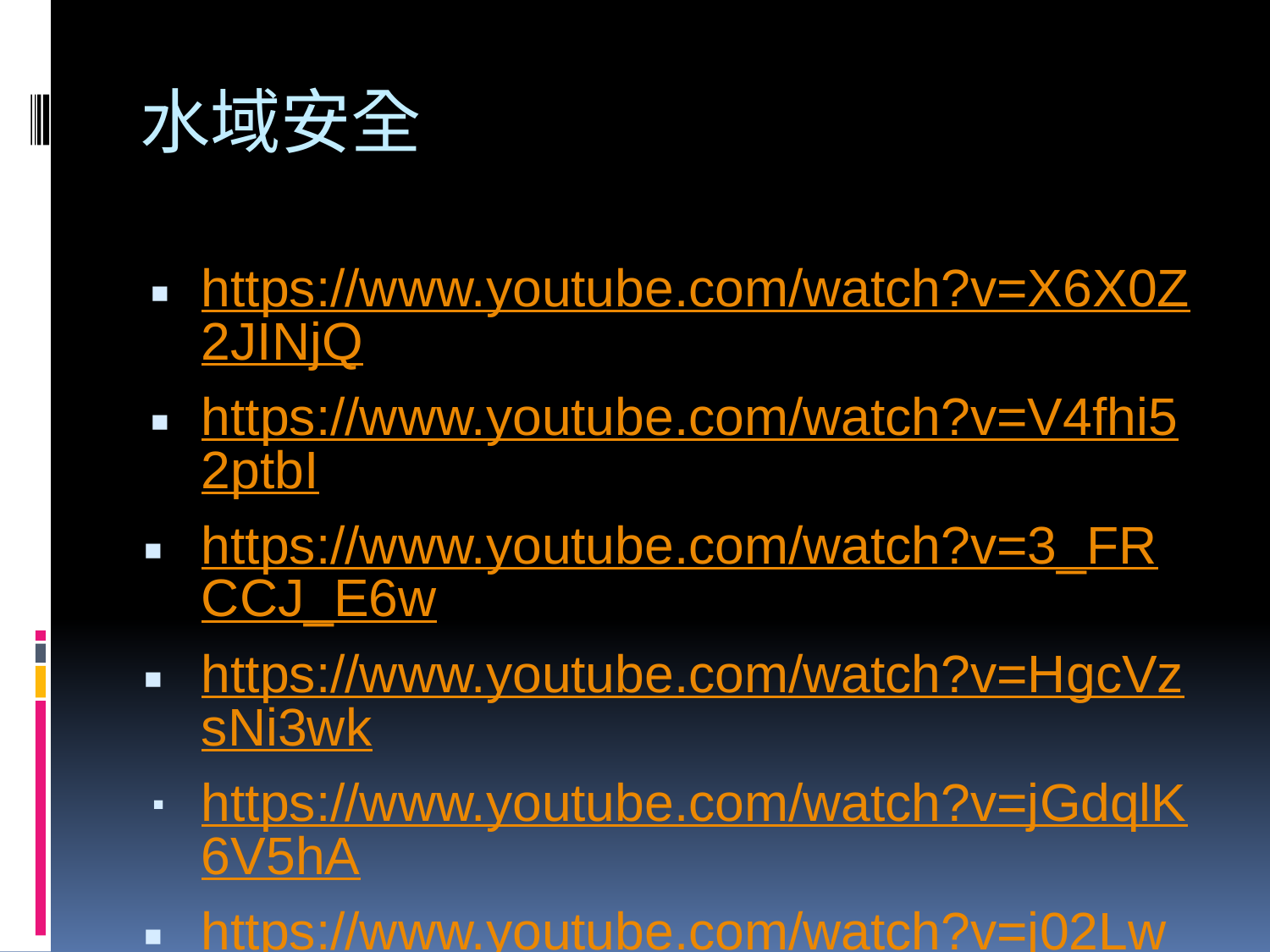

# 水域安全
https://www.youtube.com/watch?v=X6X0Z2JINjQ
https://www.youtube.com/watch?v=V4fhi52ptbI
https://www.youtube.com/watch?v=3_FRCCJ_E6w
https://www.youtube.com/watch?v=HgcVzsNi3wk
https://www.youtube.com/watch?v=jGdqlK6V5hA
https://www.youtube.com/watch?v=j02LwhVjriA
http://www.ksnews.com.tw/index.php/news/detail/0000502598